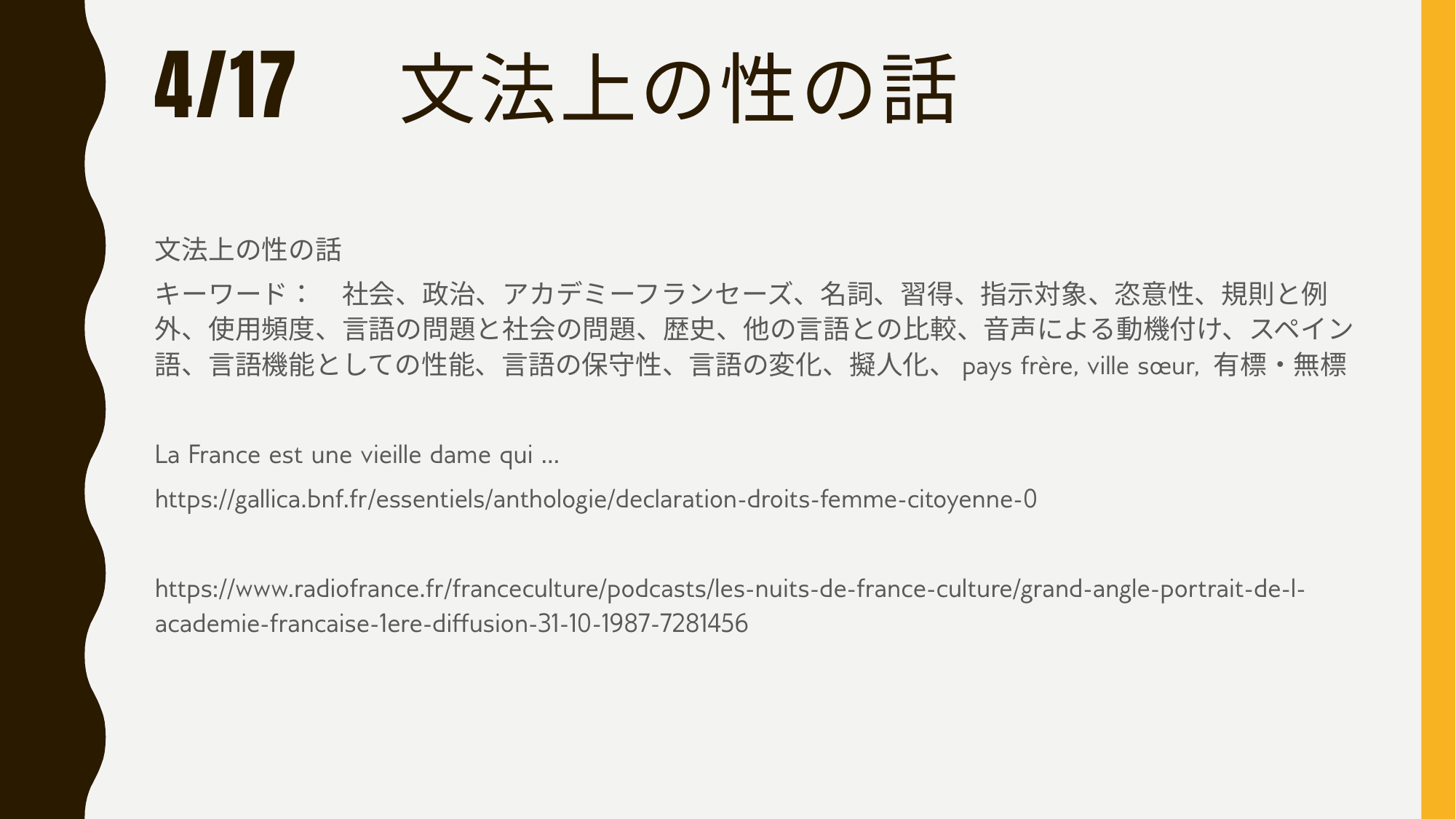

# 4/17　文法上の性の話
文法上の性の話
キーワード：　社会、政治、アカデミーフランセーズ、名詞、習得、指示対象、恣意性、規則と例外、使用頻度、言語の問題と社会の問題、歴史、他の言語との比較、音声による動機付け、スペイン語、言語機能としての性能、言語の保守性、言語の変化、擬人化、pays frère, ville sœur, 有標・無標

La France est une vieille dame qui …
https://gallica.bnf.fr/essentiels/anthologie/declaration-droits-femme-citoyenne-0

https://www.radiofrance.fr/franceculture/podcasts/les-nuits-de-france-culture/grand-angle-portrait-de-l-academie-francaise-1ere-diffusion-31-10-1987-7281456